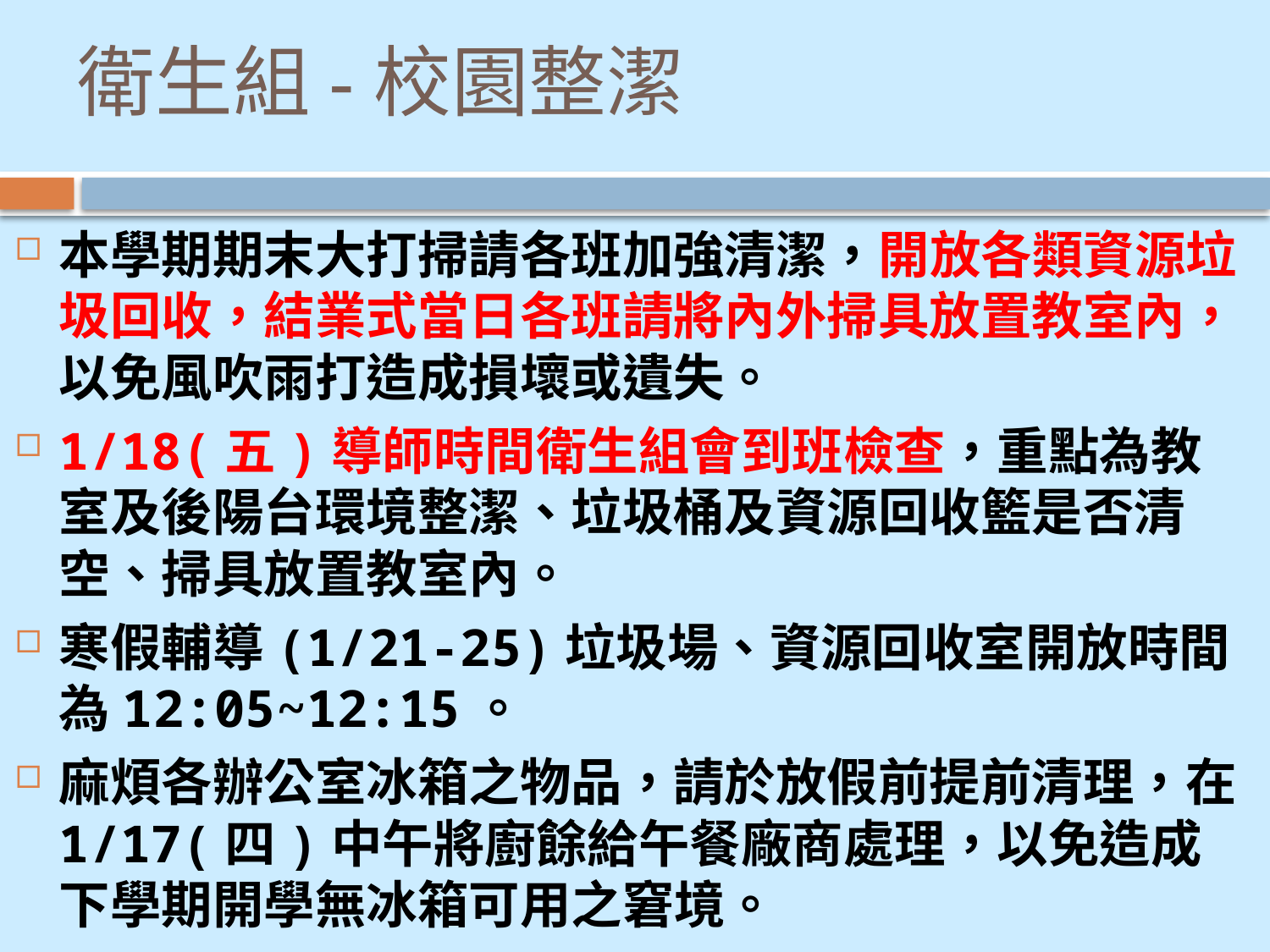

# 衛生組-校園整潔
本學期期末大打掃請各班加強清潔，開放各類資源垃圾回收，結業式當日各班請將內外掃具放置教室內，以免風吹雨打造成損壞或遺失。
1/18(五)導師時間衛生組會到班檢查，重點為教室及後陽台環境整潔、垃圾桶及資源回收籃是否清空、掃具放置教室內。
寒假輔導(1/21-25)垃圾場、資源回收室開放時間為12:05~12:15。
麻煩各辦公室冰箱之物品，請於放假前提前清理，在1/17(四)中午將廚餘給午餐廠商處理，以免造成下學期開學無冰箱可用之窘境。